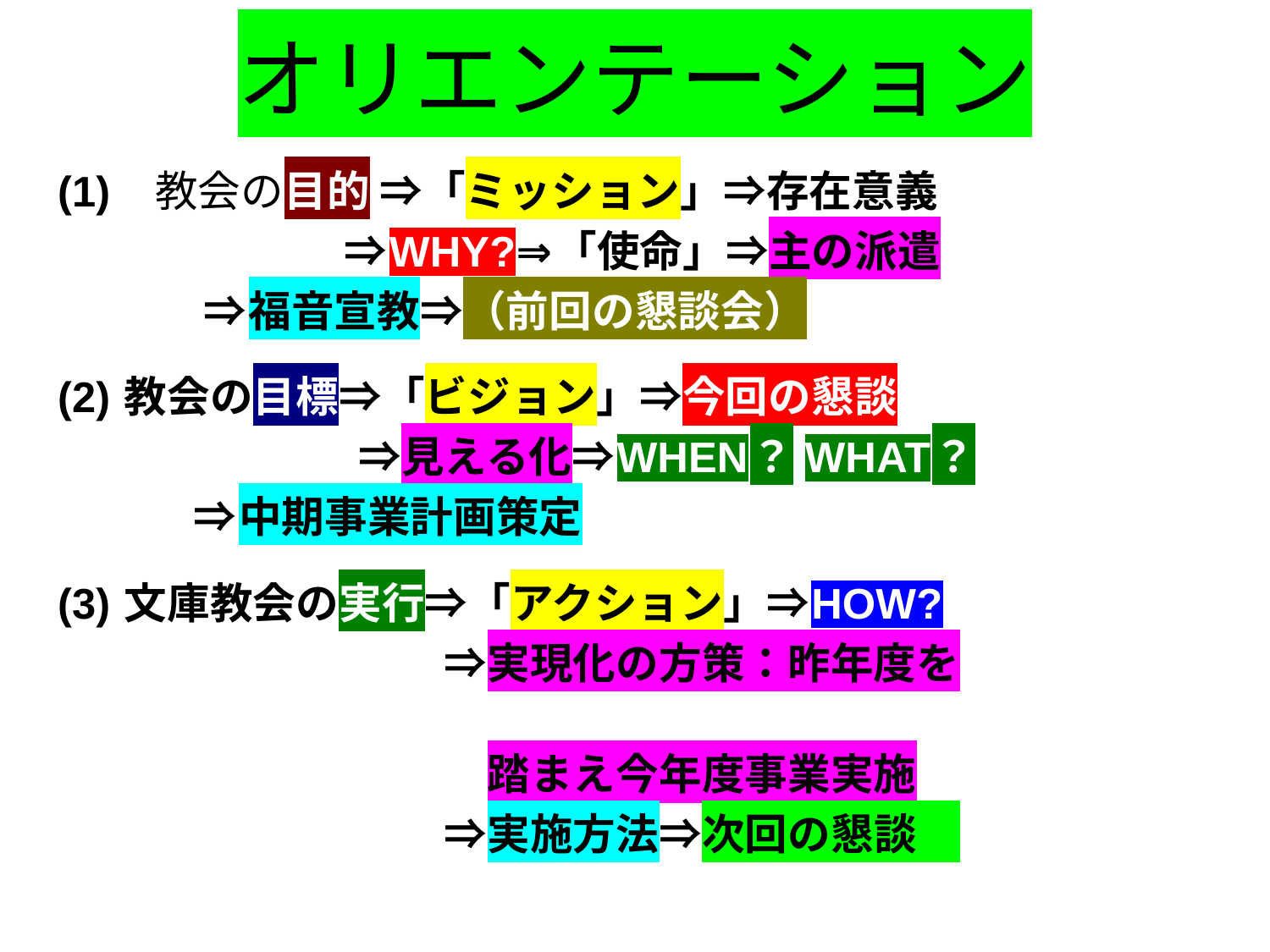

# オリエンテーション

(1)　教会の目的 ⇒「ミッション」⇒存在意義
　　　　　　   ⇒WHY?⇒「使命」⇒主の派遣
               ⇒福音宣教⇒（前回の懇談会）

(2) 教会の目標⇒「ビジョン」⇒今回の懇談
　　　　　　　⇒見える化⇒WHEN？ WHAT？
              ⇒中期事業計画策定

(3) 文庫教会の実行⇒「アクション」⇒HOW?
　　　　　　　　　⇒実現化の方策：昨年度を
　　　　　　　　　　踏まえ今年度事業実施
　　　　　　　　　⇒実施方法⇒次回の懇談